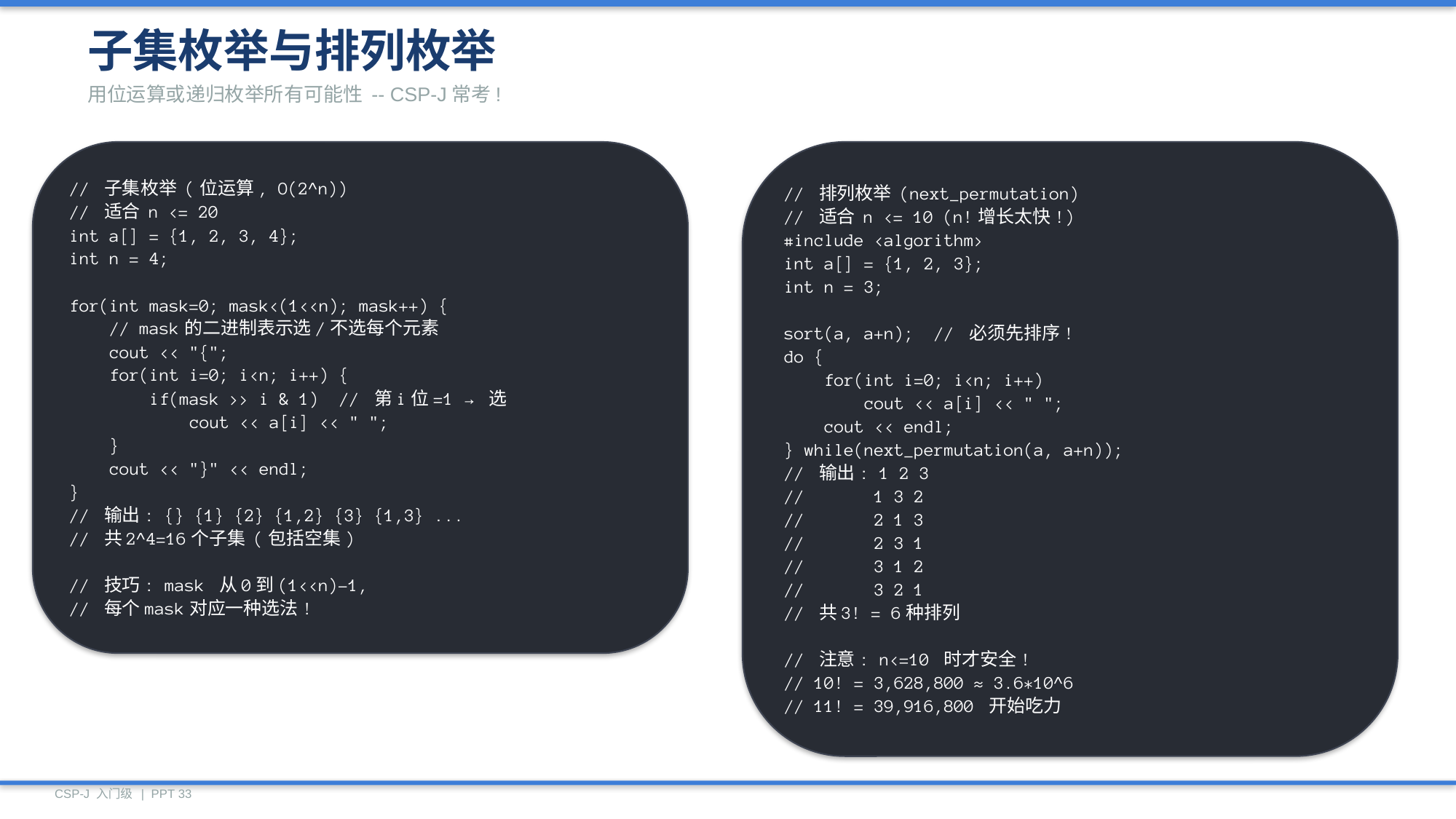

子集枚举与排列枚举
用位运算或递归枚举所有可能性 -- CSP-J常考!
// 子集枚举 (位运算, O(2^n))
// 适合 n <= 20
int a[] = {1, 2, 3, 4};
int n = 4;

for(int mask=0; mask<(1<<n); mask++) {
    // mask的二进制表示选/不选每个元素
    cout << "{";
    for(int i=0; i<n; i++) {
        if(mask >> i & 1)  // 第i位=1 → 选
            cout << a[i] << " ";
    }
    cout << "}" << endl;
}
// 输出: {} {1} {2} {1,2} {3} {1,3} ...
// 共2^4=16个子集 (包括空集)

// 技巧: mask 从0到(1<<n)-1,
// 每个mask对应一种选法!
// 排列枚举 (next_permutation)
// 适合 n <= 10 (n!增长太快!)
#include <algorithm>
int a[] = {1, 2, 3};
int n = 3;

sort(a, a+n);  // 必须先排序!
do {
    for(int i=0; i<n; i++)
        cout << a[i] << " ";
    cout << endl;
} while(next_permutation(a, a+n));
// 输出: 1 2 3
//       1 3 2
//       2 1 3
//       2 3 1
//       3 1 2
//       3 2 1
// 共3! = 6种排列

// 注意: n<=10 时才安全!
// 10! = 3,628,800 ≈ 3.6*10^6
// 11! = 39,916,800 开始吃力

CSP-J 入门级  |  PPT 33